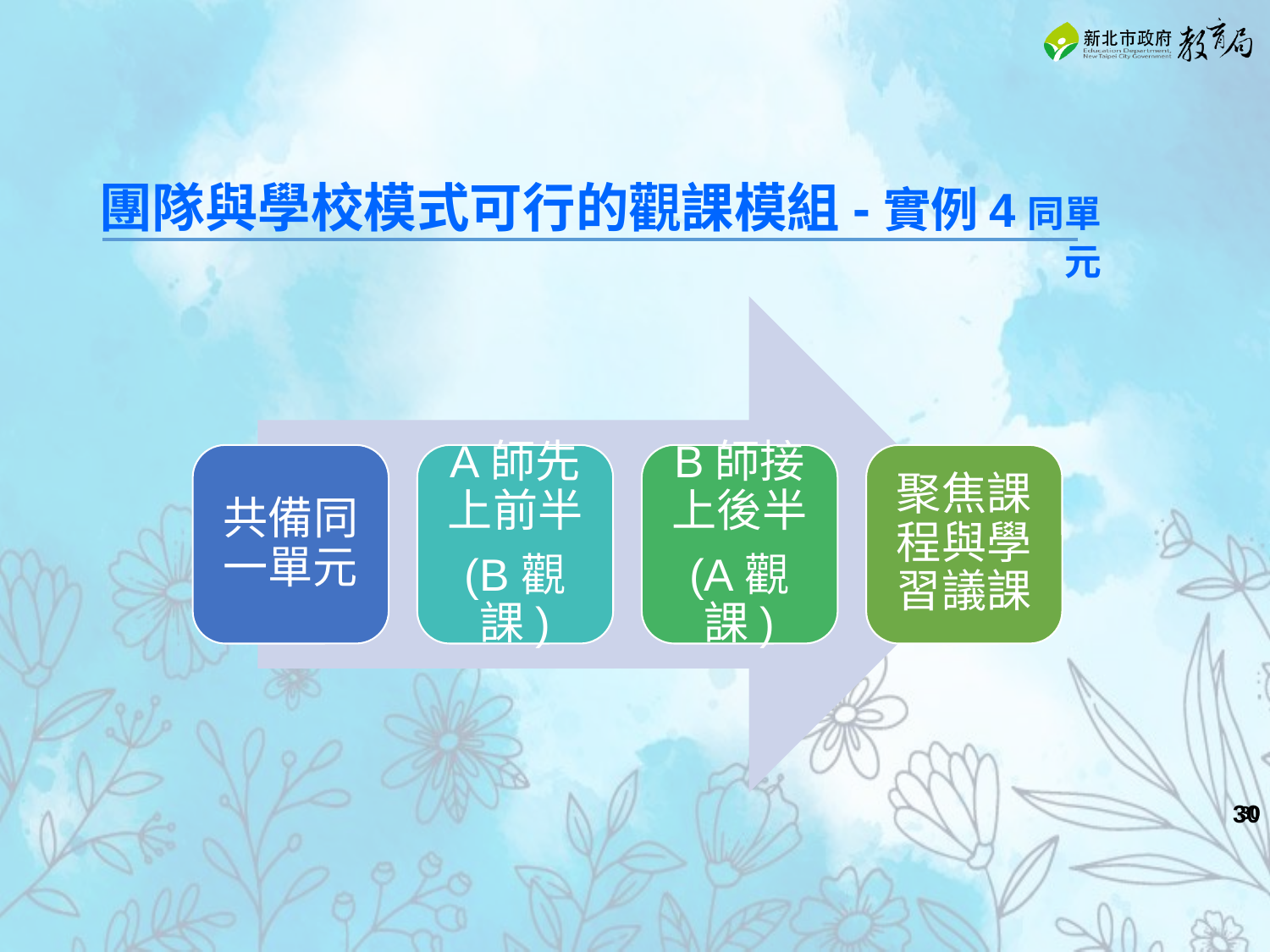

團隊與學校模式可行的觀課模組-實例4同單元

共備同一單元
A師先上前半
(B觀課)
B師接上後半
(A觀課)
聚焦課程與學習議課
30
30